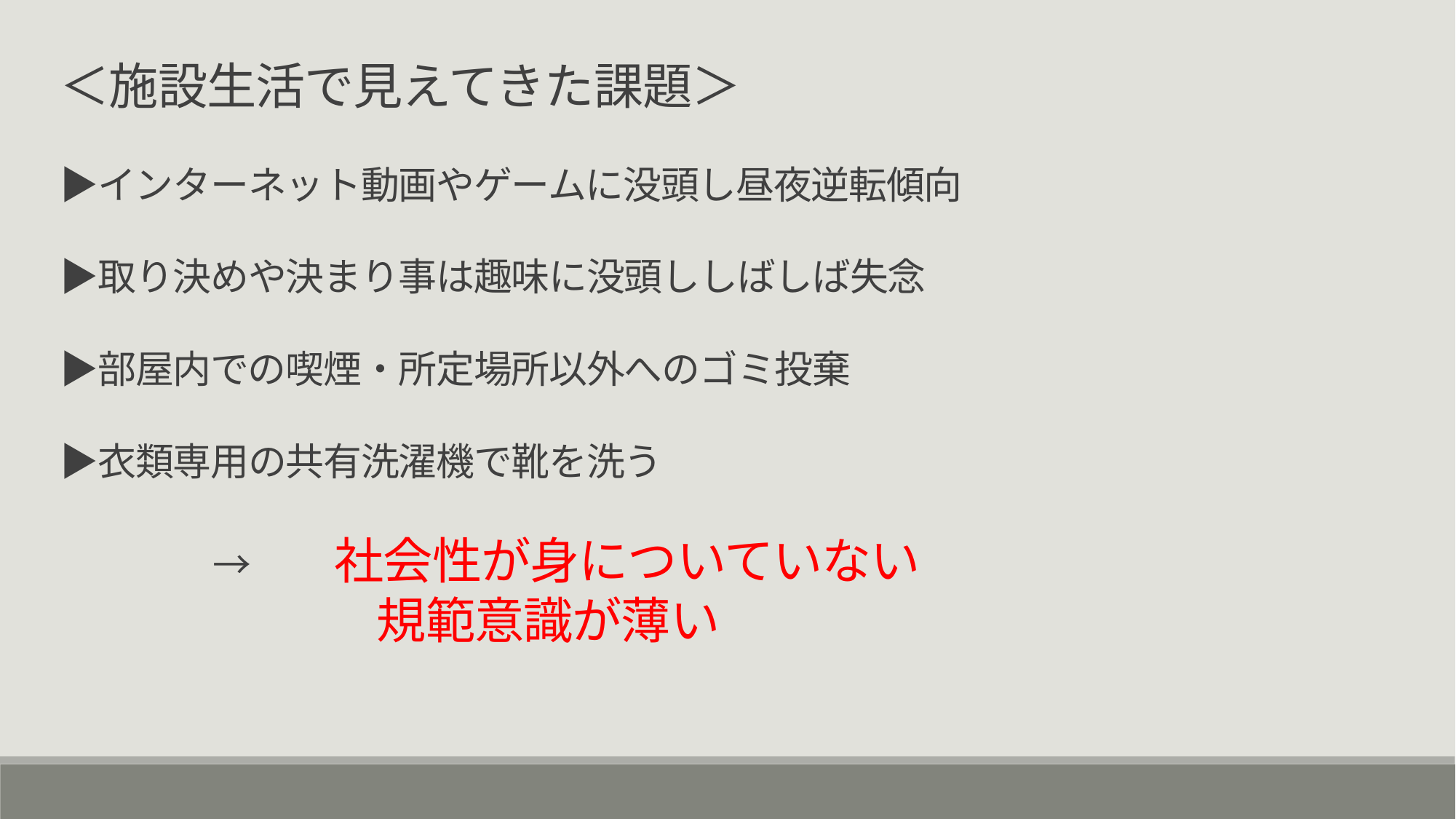

＜施設生活で見えてきた課題＞
▶インターネット動画やゲームに没頭し昼夜逆転傾向
▶取り決めや決まり事は趣味に没頭ししばしば失念
▶部屋内での喫煙・所定場所以外へのゴミ投棄
▶衣類専用の共有洗濯機で靴を洗う
　　          →　 　社会性が身についていない
　　　　      　 規範意識が薄い